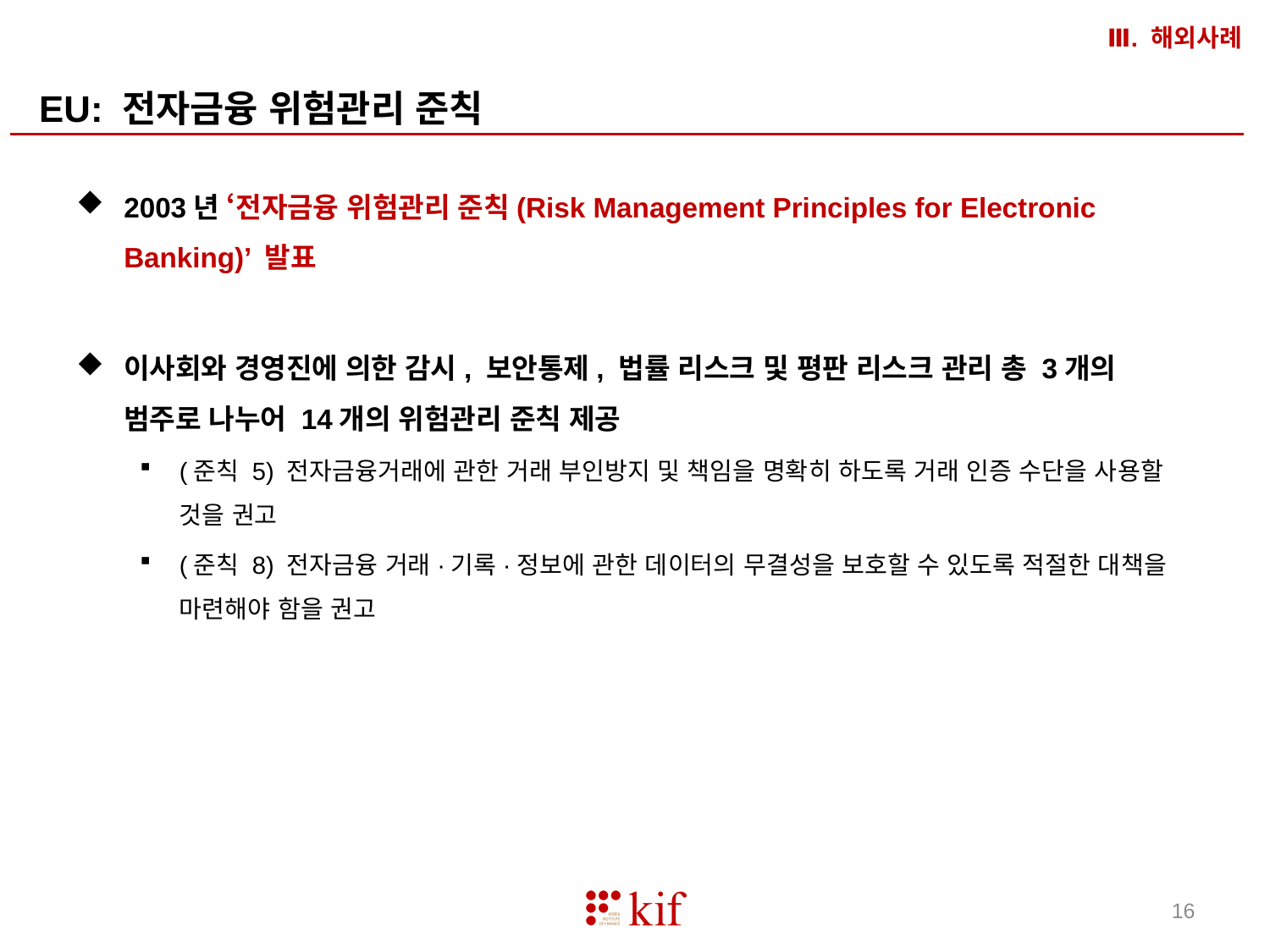

Ⅲ. 해외사례
EU: 전자금융 위험관리 준칙
2003년 ‘전자금융 위험관리 준칙(Risk Management Principles for Electronic Banking)’ 발표

이사회와 경영진에 의한 감시, 보안통제, 법률 리스크 및 평판 리스크 관리 총 3개의 범주로 나누어 14개의 위험관리 준칙 제공
(준칙 5) 전자금융거래에 관한 거래 부인방지 및 책임을 명확히 하도록 거래 인증 수단을 사용할 것을 권고
(준칙 8) 전자금융 거래·기록·정보에 관한 데이터의 무결성을 보호할 수 있도록 적절한 대책을 마련해야 함을 권고

16